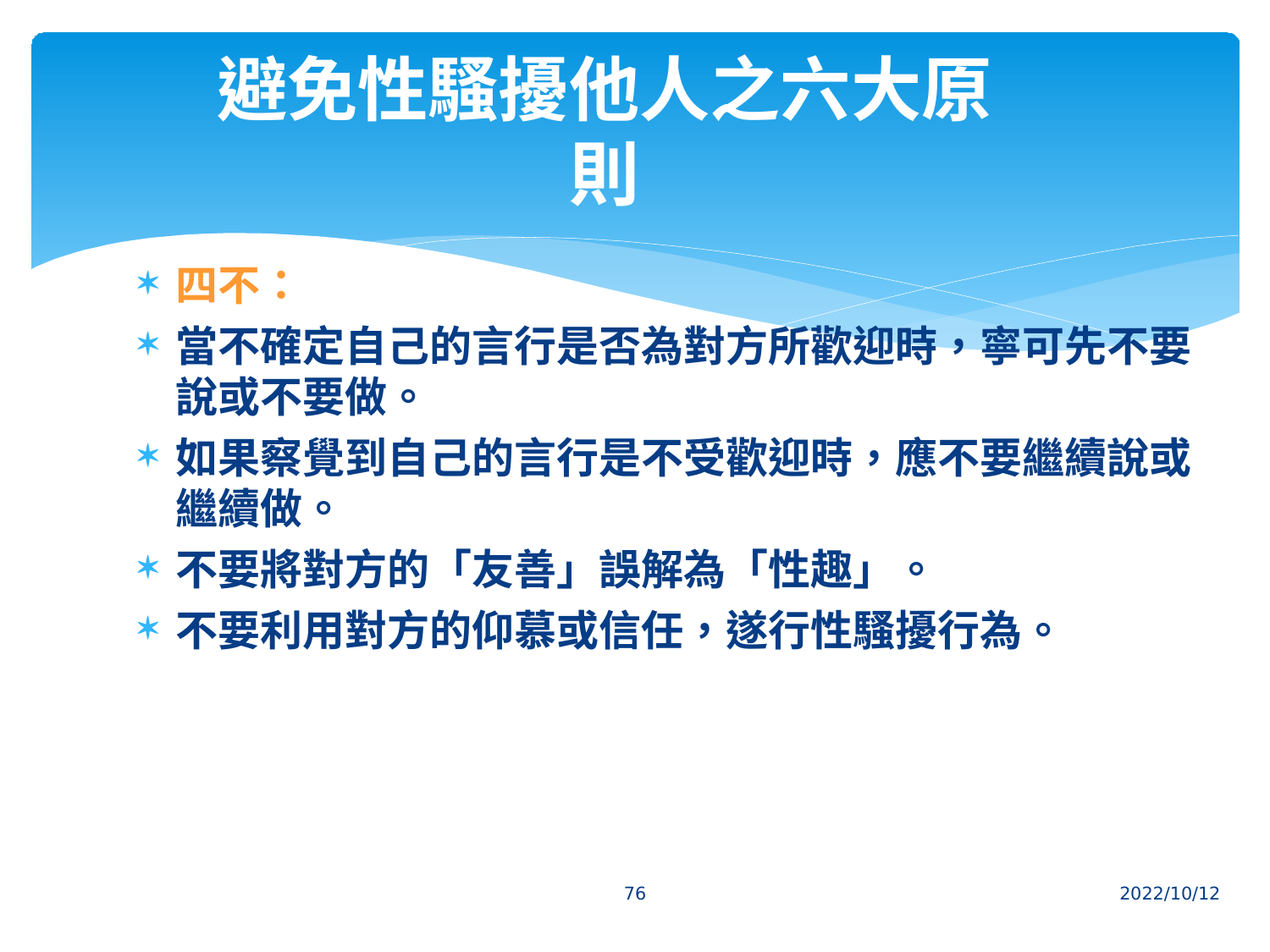

# 避免性騷擾他人之六大原 則
四不：
當不確定自己的言行是否為對方所歡迎時，寧可先不要 說或不要做。
如果察覺到自己的言行是不受歡迎時，應不要繼續說或 繼續做。
不要將對方的「友善」誤解為「性趣」。
不要利用對方的仰慕或信任，遂行性騷擾行為。
76
2022/10/12